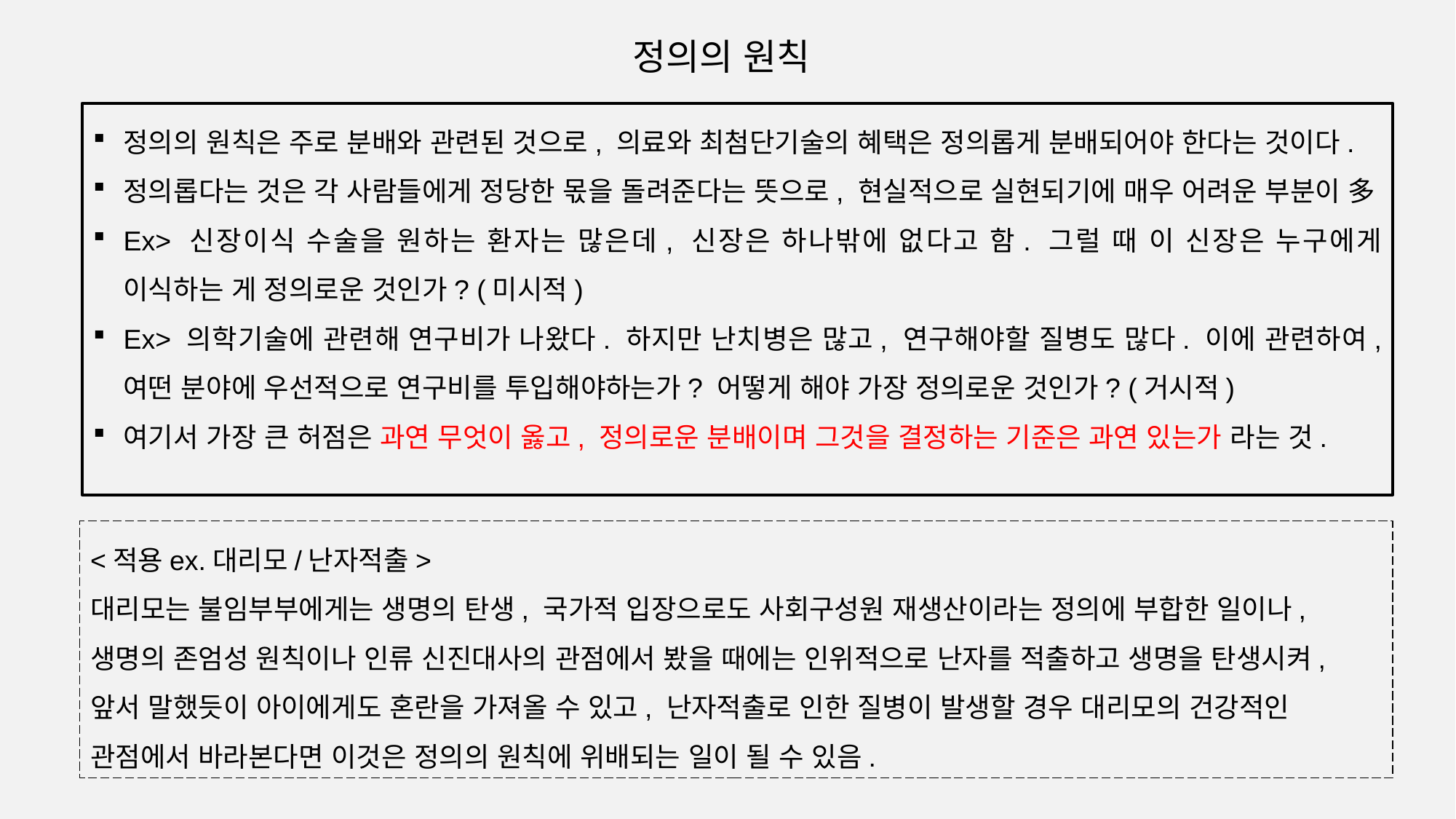

정의의 원칙
정의의 원칙은 주로 분배와 관련된 것으로, 의료와 최첨단기술의 혜택은 정의롭게 분배되어야 한다는 것이다.
정의롭다는 것은 각 사람들에게 정당한 몫을 돌려준다는 뜻으로, 현실적으로 실현되기에 매우 어려운 부분이 多
Ex> 신장이식 수술을 원하는 환자는 많은데, 신장은 하나밖에 없다고 함. 그럴 때 이 신장은 누구에게 이식하는 게 정의로운 것인가? (미시적)
Ex> 의학기술에 관련해 연구비가 나왔다. 하지만 난치병은 많고, 연구해야할 질병도 많다. 이에 관련하여, 여떤 분야에 우선적으로 연구비를 투입해야하는가? 어떻게 해야 가장 정의로운 것인가? (거시적)
여기서 가장 큰 허점은 과연 무엇이 옳고, 정의로운 분배이며 그것을 결정하는 기준은 과연 있는가 라는 것.
<적용ex.대리모/난자적출>
대리모는 불임부부에게는 생명의 탄생, 국가적 입장으로도 사회구성원 재생산이라는 정의에 부합한 일이나, 생명의 존엄성 원칙이나 인류 신진대사의 관점에서 봤을 때에는 인위적으로 난자를 적출하고 생명을 탄생시켜, 앞서 말했듯이 아이에게도 혼란을 가져올 수 있고, 난자적출로 인한 질병이 발생할 경우 대리모의 건강적인 관점에서 바라본다면 이것은 정의의 원칙에 위배되는 일이 될 수 있음.